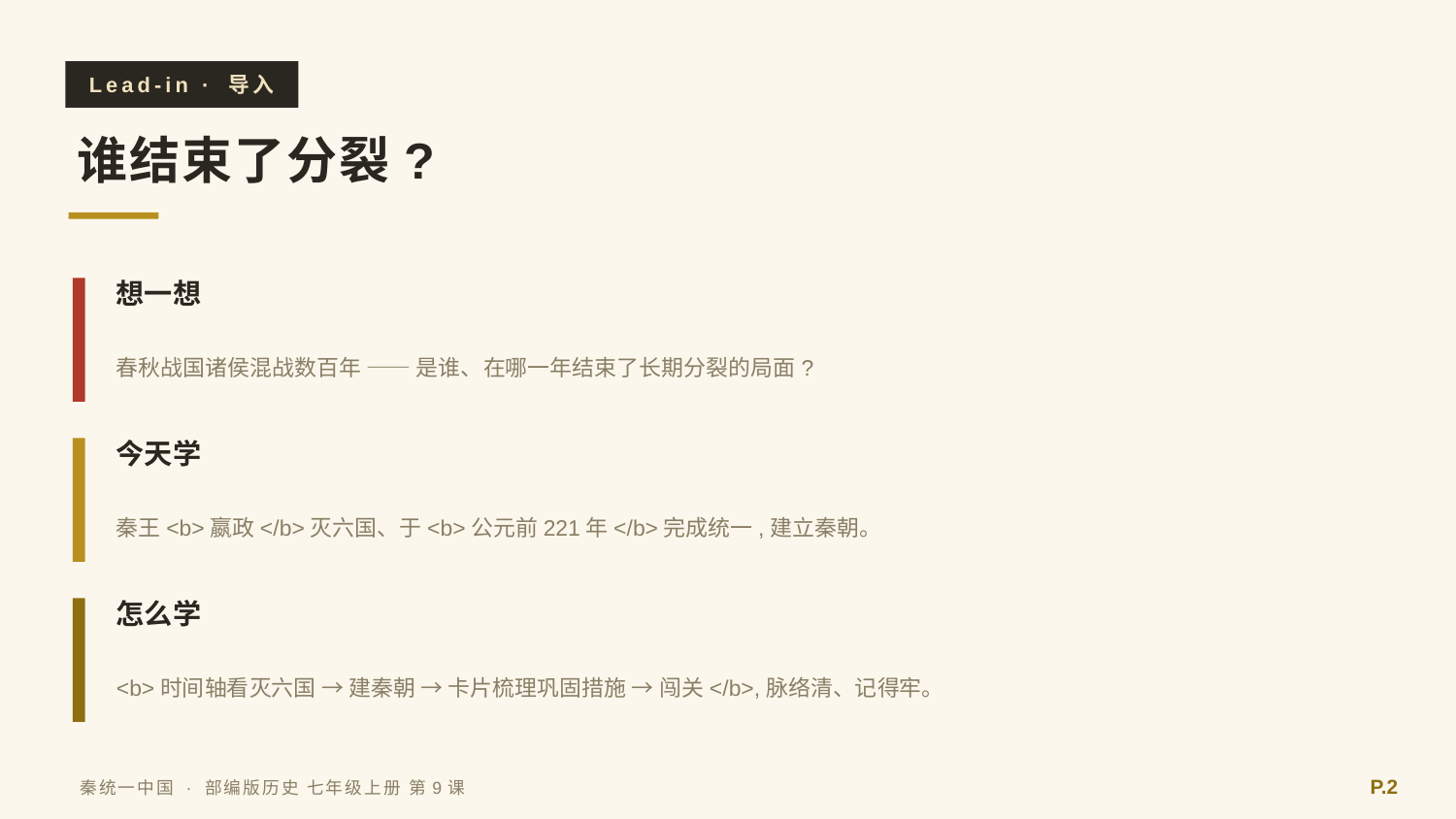

Lead-in · 导入

谁结束了分裂?

想一想

春秋战国诸侯混战数百年 —— 是谁、在哪一年结束了长期分裂的局面?
今天学

秦王<b>嬴政</b>灭六国、于<b>公元前221年</b>完成统一,建立秦朝。
怎么学

<b>时间轴看灭六国 → 建秦朝 → 卡片梳理巩固措施 → 闯关</b>,脉络清、记得牢。
P.2
秦统一中国 · 部编版历史 七年级上册 第9课